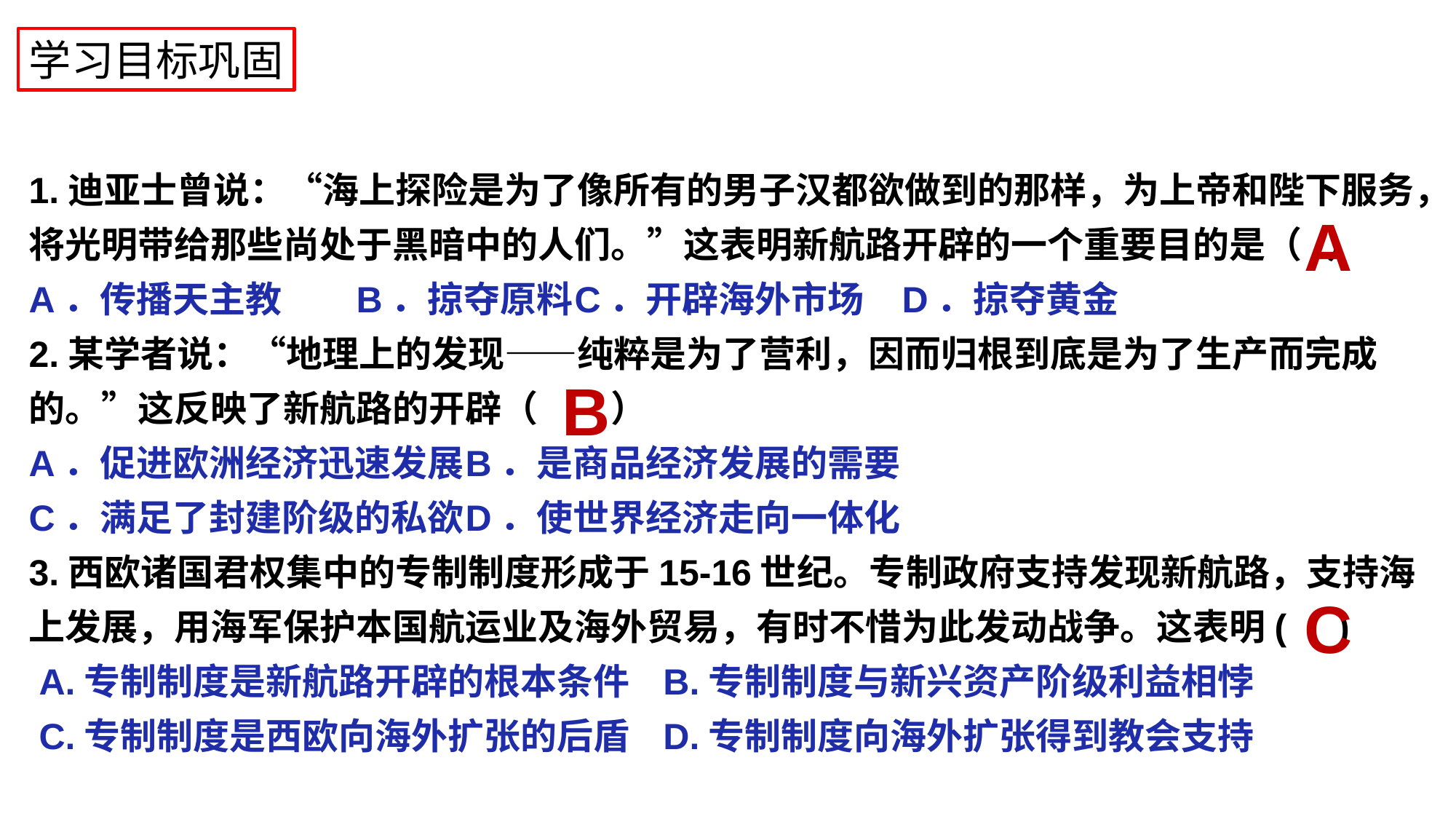

了以上动因外，当时的西欧还具备哪些探险家实现“发财梦”的条件呢？
学习目标巩固
1.迪亚士曾说：“海上探险是为了像所有的男子汉都欲做到的那样，为上帝和陛下服务，将光明带给那些尚处于黑暗中的人们。”这表明新航路开辟的一个重要目的是（   ）
A．传播天主教	B．掠夺原料	C．开辟海外市场	D．掠夺黄金
2.某学者说：“地理上的发现——纯粹是为了营利，因而归根到底是为了生产而完成的。”这反映了新航路的开辟（　　）
A．促进欧洲经济迅速发展	B．是商品经济发展的需要
C．满足了封建阶级的私欲	D．使世界经济走向一体化
3.西欧诸国君权集中的专制制度形成于15-16世纪。专制政府支持发现新航路，支持海上发展，用海军保护本国航运业及海外贸易，有时不惜为此发动战争。这表明(     )
 A.专制制度是新航路开辟的根本条件   B.专制制度与新兴资产阶级利益相悖
 C.专制制度是西欧向海外扩张的后盾   D.专制制度向海外扩张得到教会支持
A
B
C